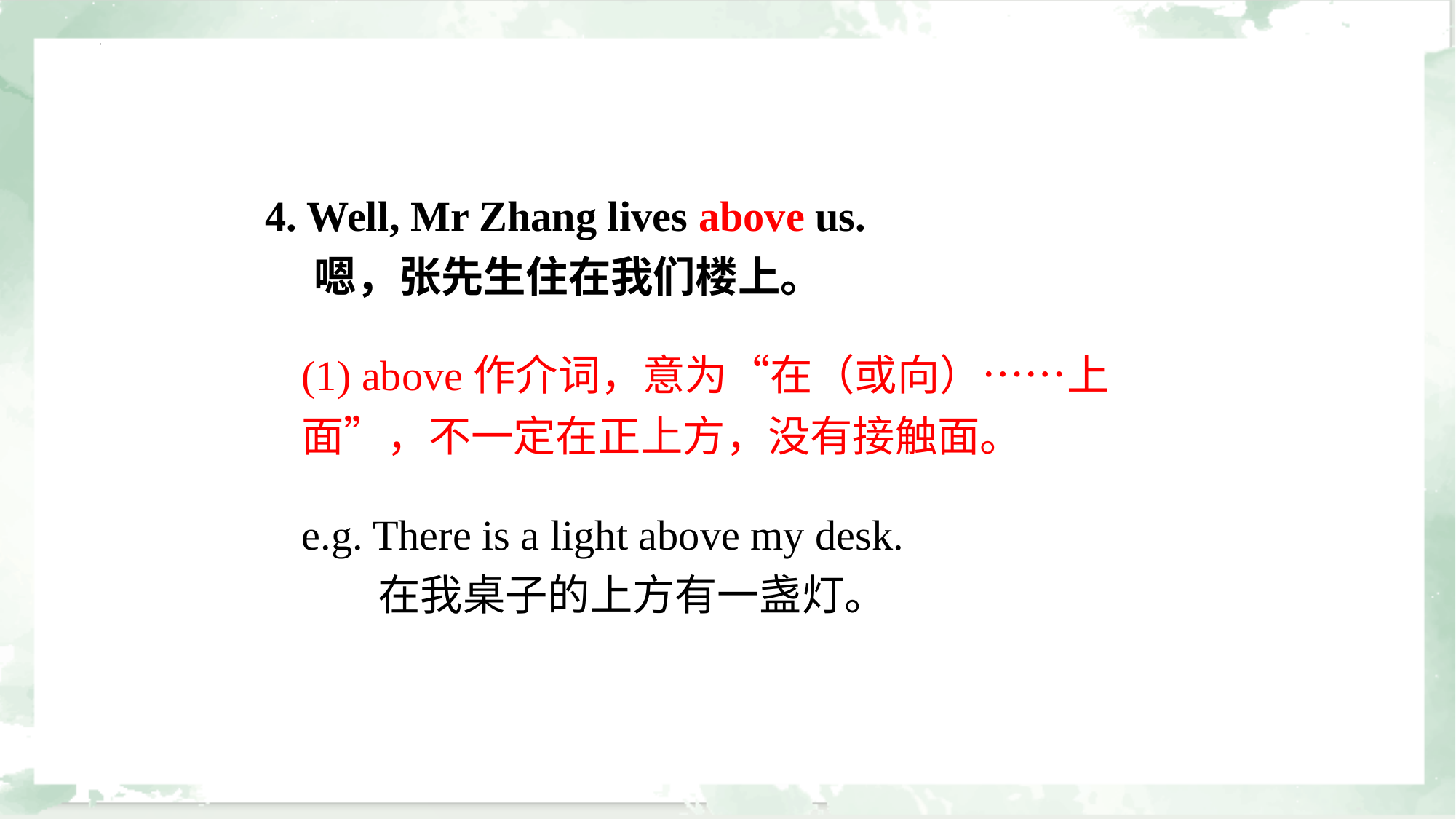

4. Well, Mr Zhang lives above us.
    嗯，张先生住在我们楼上。
(1) above作介词，意为“在（或向）……上面”，不一定在正上方，没有接触面。
e.g. There is a light above my desk.
       在我桌子的上方有一盏灯。